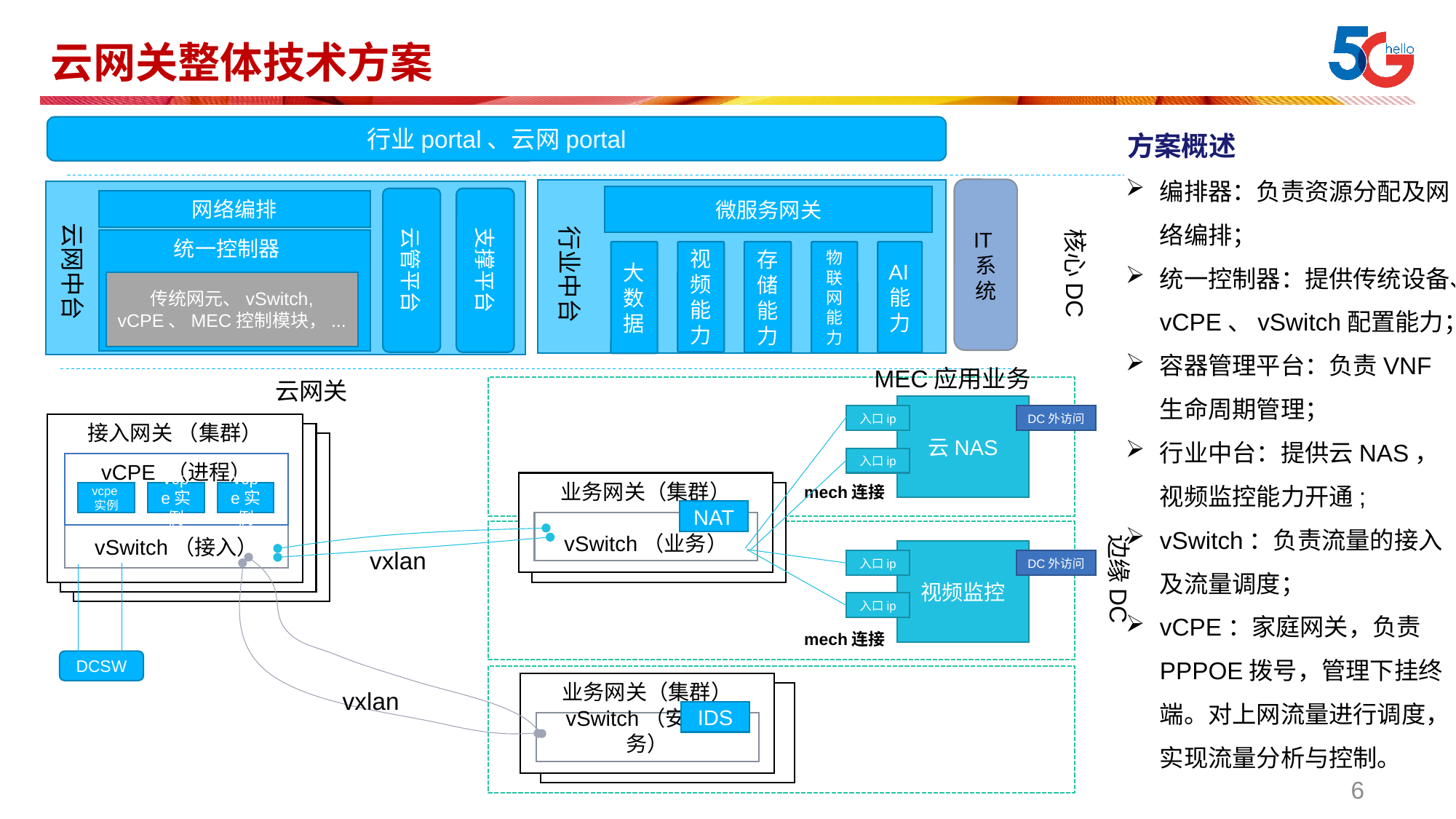

# 云网关整体技术方案
方案概述
编排器：负责资源分配及网络编排；
统一控制器：提供传统设备、vCPE、vSwitch配置能力；
容器管理平台：负责VNF生命周期管理；
行业中台：提供云NAS，视频监控能力开通;
vSwitch：负责流量的接入及流量调度；
vCPE：家庭网关，负责PPPOE拨号，管理下挂终端。对上网流量进行调度，实现流量分析与控制。
行业portal、云网portal
IT系统

微服务网关
云管平台
支撑平台
网络编排
云网中台
行业中台
核心DC

统一控制器
大数据
视频能力
存储能力
物联网能力
AI能力
传统网元、vSwitch, vCPE、MEC控制模块，...
MEC应用业务
云网关

云NAS
入口ip
DC外访问
接入网关 （集群）
接入网关
接入网关
入口ip
vCPE （进程）
业务网关（集群）
业务网关
NAT
vSwitch（业务）
mech连接
vcpe实例
vcpe实例
vcpe实例

vSwitch（接入）

vxlan
视频监控
入口ip
DC外访问

入口ip
mech连接
DCSW

业务网关（集群）
业务网关
IDS
vSwitch（安全业务）
边缘DC
vxlan